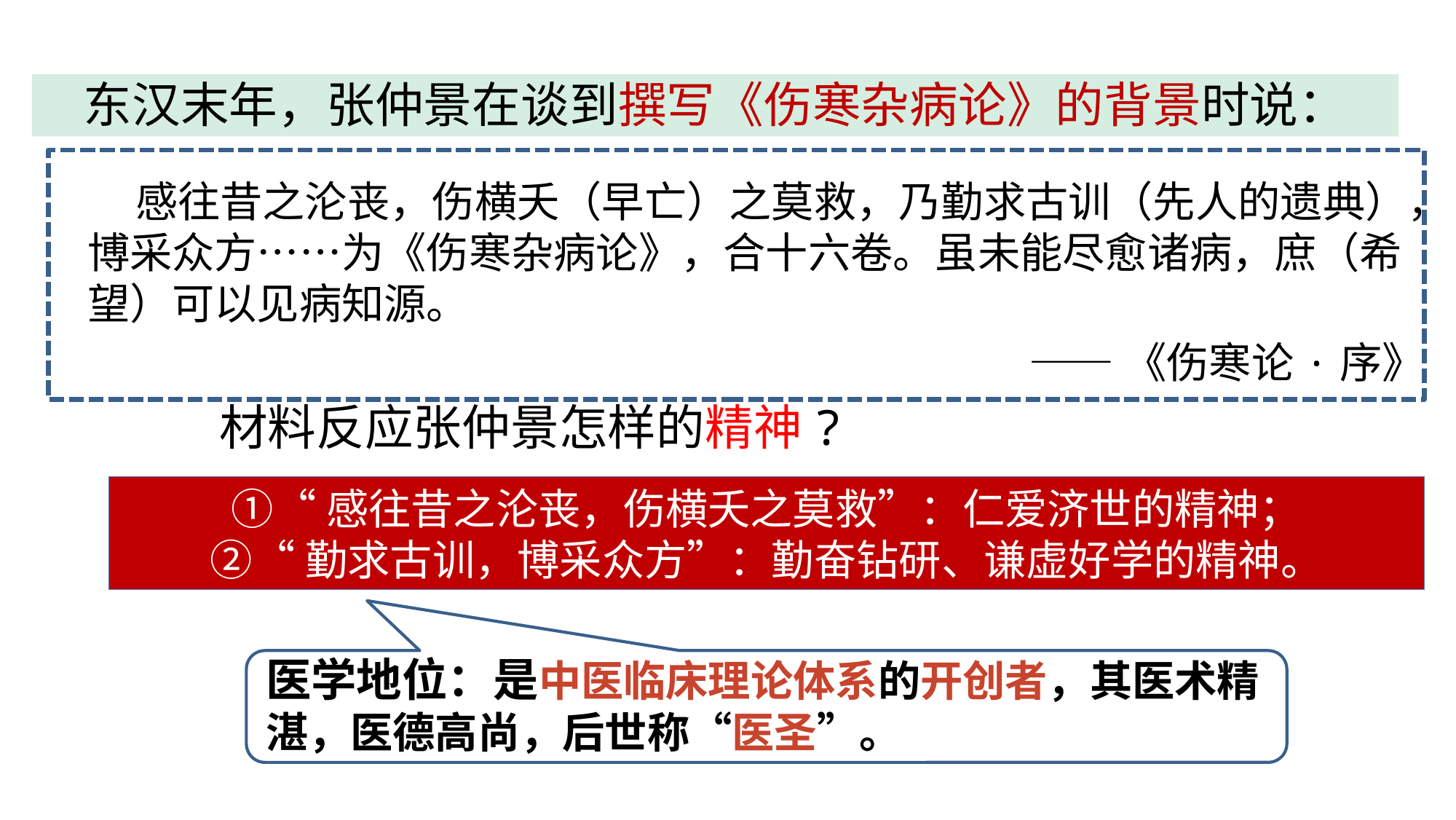

东汉末年，张仲景在谈到撰写《伤寒杂病论》的背景时说：

    感往昔之沦丧，伤横夭（早亡）之莫救，乃勤求古训（先人的遗典），博采众方……为《伤寒杂病论》，合十六卷。虽未能尽愈诸病，庶（希望）可以见病知源。
——《伤寒论·序》
           材料反应张仲景怎样的精神?
①“感往昔之沦丧，伤横夭之莫救”：仁爱济世的精神；
②“勤求古训，博采众方”：勤奋钻研、谦虚好学的精神。
医学地位：是中医临床理论体系的开创者，其医术精湛，医德高尚，后世称“医圣”。